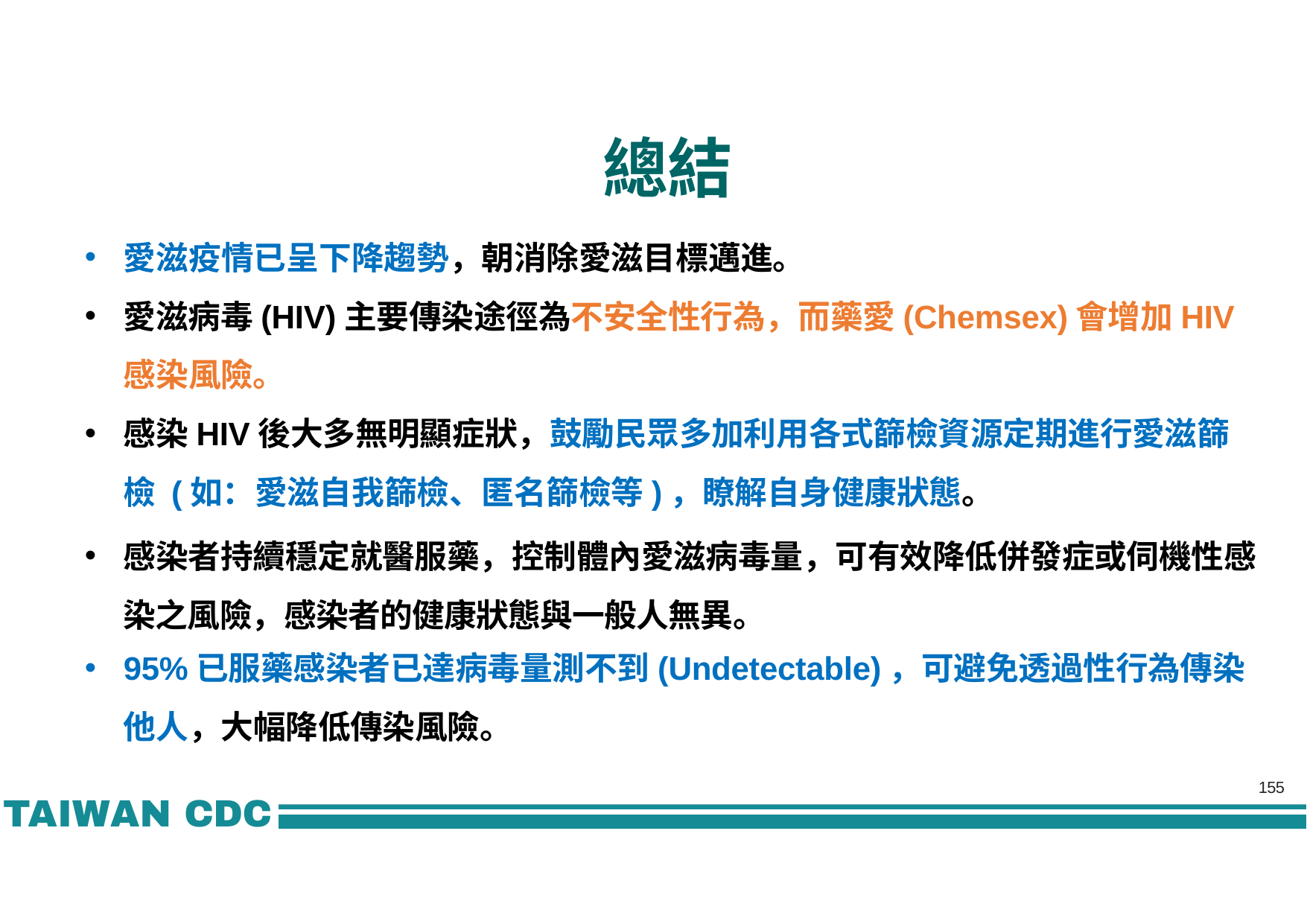

# 總結
愛滋疫情已呈下降趨勢，朝消除愛滋目標邁進。
愛滋病毒(HIV)主要傳染途徑為不安全性行為，而藥愛(Chemsex)會增加HIV感染風險。
感染HIV後大多無明顯症狀，⿎勵⺠眾多加利用各式篩檢資源定期進行愛滋篩檢 (如：愛滋自我篩檢、匿名篩檢等)，瞭解自身健康狀態。
感染者持續穩定就醫服藥，控制體內愛滋病毒量，可有效降低併發症或伺機性感染之風險，感染者的健康狀態與⼀般⼈無異。
95%已服藥感染者已達病毒量測不到(Undetectable)，可避免透過性行為傳染
他⼈，大幅降低傳染風險。
155
TAIWAN CDC